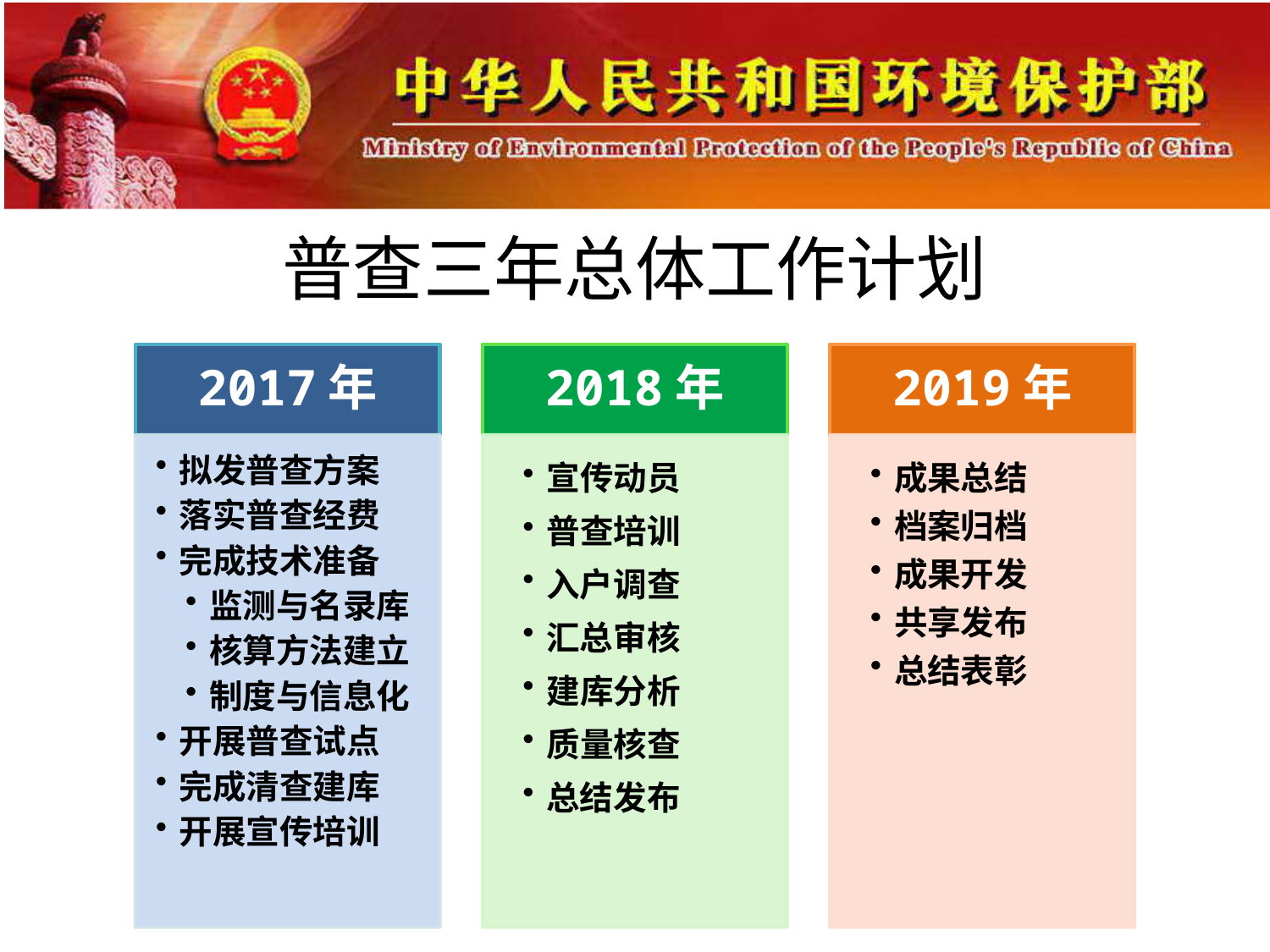

# 普查三年总体工作计划
2017年
拟发普查方案
落实普查经费
完成技术准备
监测与名录库
核算方法建立
制度与信息化
开展普查试点
完成清查建库
开展宣传培训
2018年
宣传动员
普查培训
入户调查
汇总审核
建库分析
质量核查
总结发布
2019年
成果总结
档案归档
成果开发
共享发布
总结表彰